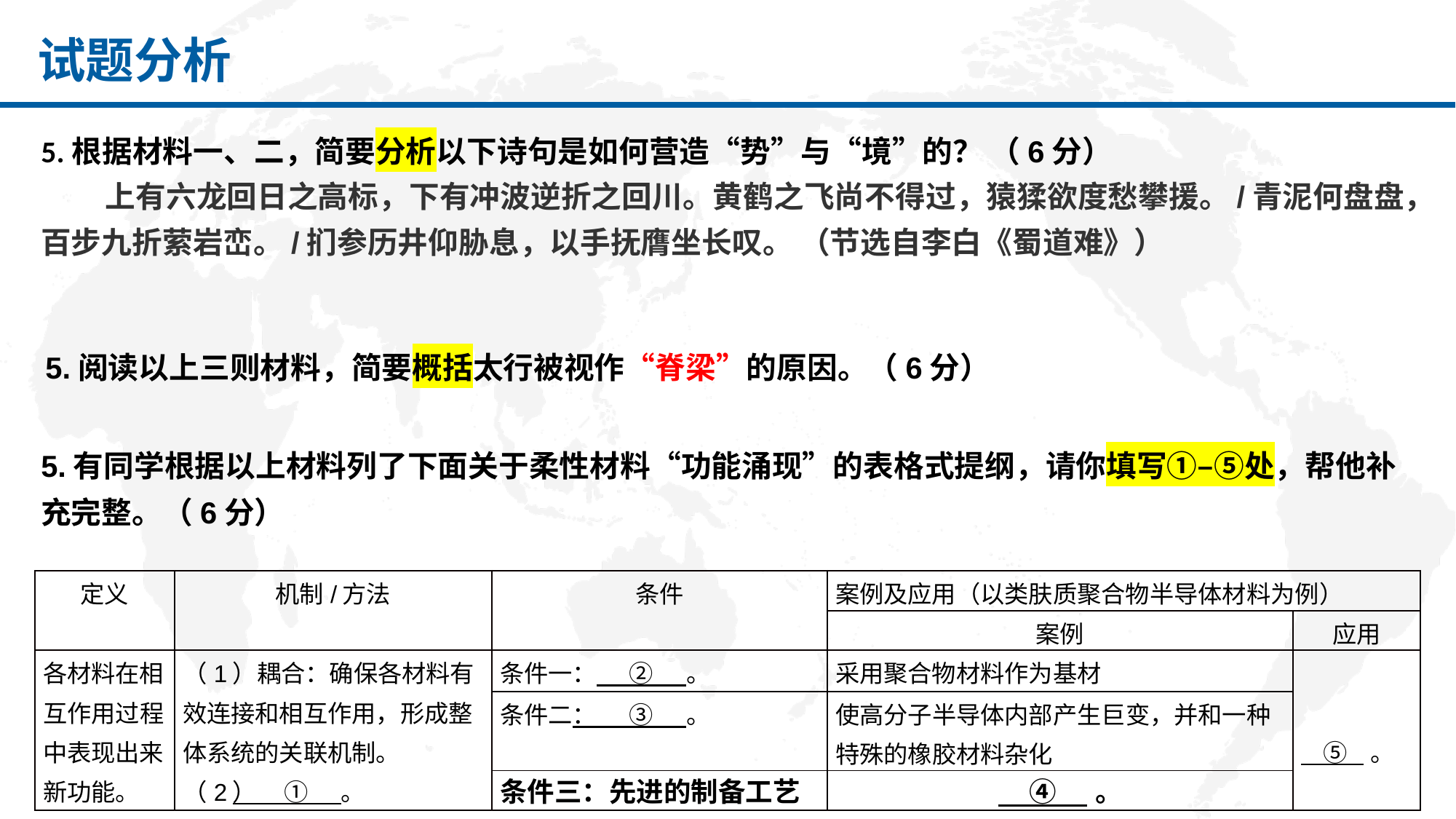

# 试题分析
5.根据材料一、二，简要分析以下诗句是如何营造“势”与“境”的？ （6分）
   上有六龙回日之高标，下有冲波逆折之回川。黄鹤之飞尚不得过，猿猱欲度愁攀援。/青泥何盘盘，百步九折萦岩峦。/扪参历井仰胁息，以手抚膺坐长叹。 （节选自李白《蜀道难》）
5.阅读以上三则材料，简要概括太行被视作“脊梁”的原因。（6分）
5.有同学根据以上材料列了下面关于柔性材料“功能涌现”的表格式提纲，请你填写①–⑤处，帮他补充完整。（6分）
| 定义 | 机制/方法 | 条件 | 案例及应用（以类肤质聚合物半导体材料为例） |  |
| --- | --- | --- | --- | --- |
|  |  |  | 案例 | 应用 |
| 各材料在相互作用过程中表现出来新功能。 | （1）耦合：确保各材料有效连接和相互作用，形成整体系统的关联机制。 （2） ① 。 | 条件一： ② 。 | 采用聚合物材料作为基材 | ⑤ 。 |
|  |  | 条件二： ③ 。 | 使高分子半导体内部产生巨变，并和一种特殊的橡胶材料杂化 |  |
|  |  | 条件三：先进的制备工艺 | ④ 。 |  |